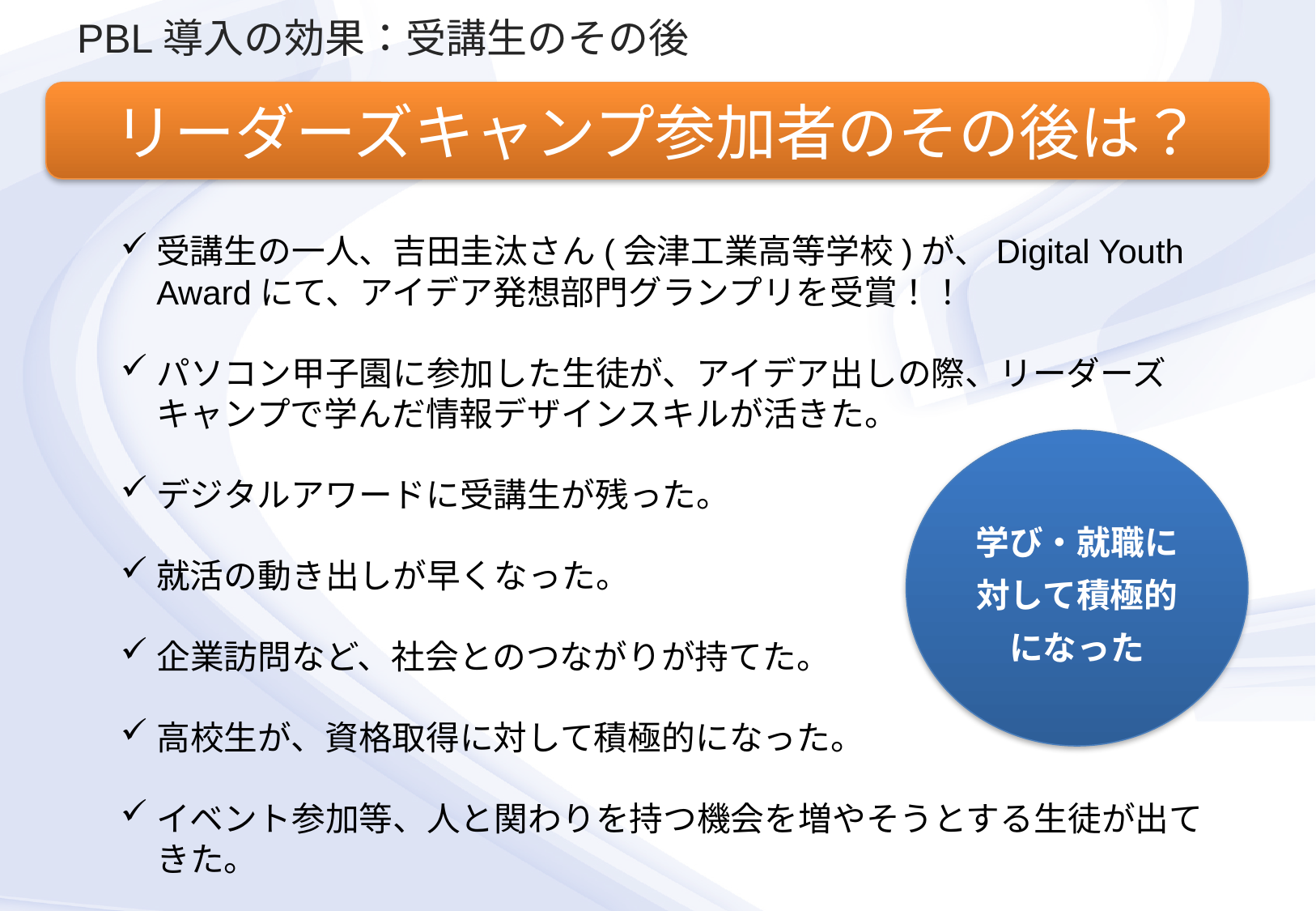

# PBL導入の効果：受講生のその後
リーダーズキャンプ参加者のその後は？
受講生の一人、吉田圭汰さん(会津工業高等学校)が、Digital Youth Awardにて、アイデア発想部門グランプリを受賞！！

パソコン甲子園に参加した生徒が、アイデア出しの際、リーダーズキャンプで学んだ情報デザインスキルが活きた。

デジタルアワードに受講生が残った。

就活の動き出しが早くなった。

企業訪問など、社会とのつながりが持てた。

高校生が、資格取得に対して積極的になった。

イベント参加等、人と関わりを持つ機会を増やそうとする生徒が出てきた。
学び・就職に
対して積極的になった